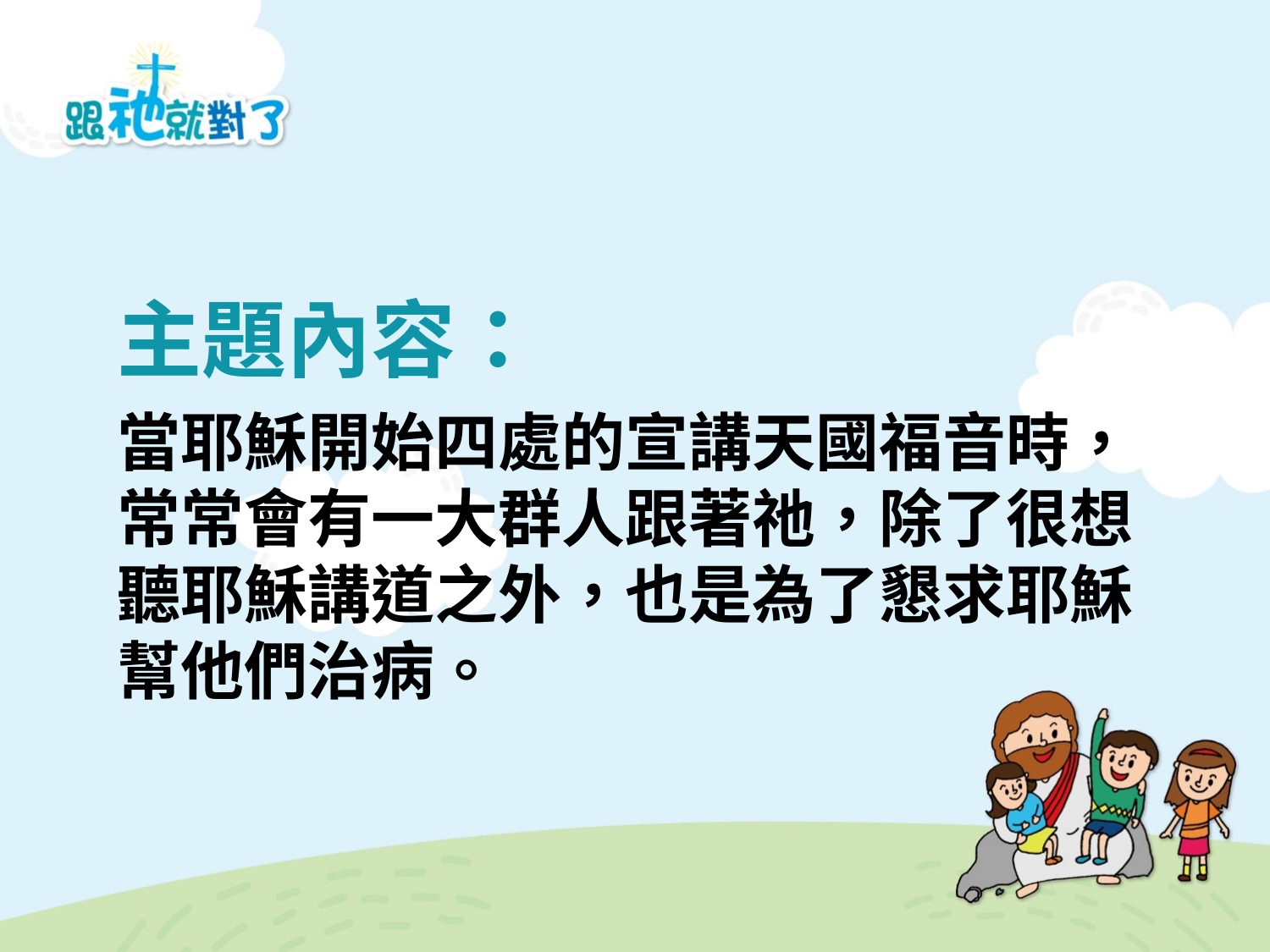

主題內容：
當耶穌開始四處的宣講天國福音時，常常會有一大群人跟著祂，除了很想聽耶穌講道之外，也是為了懇求耶穌幫他們治病。